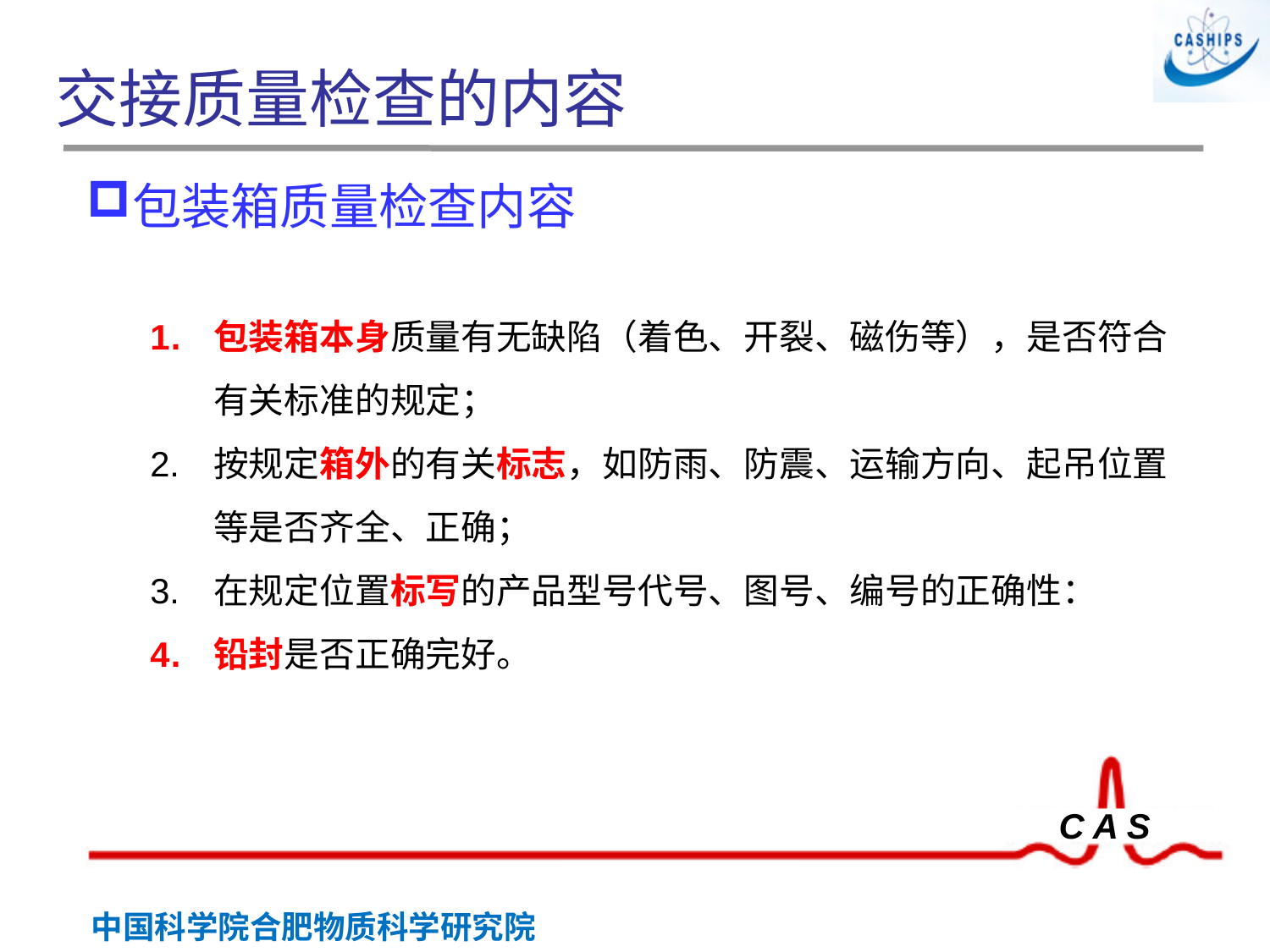

# 交接质量检查的内容
包装箱质量检查内容

包装箱本身质量有无缺陷（着色、开裂、磁伤等），是否符合有关标准的规定；
按规定箱外的有关标志，如防雨、防震、运输方向、起吊位置等是否齐全、正确；
在规定位置标写的产品型号代号、图号、编号的正确性：
铅封是否正确完好。
  胶印章
钢印章
封印章